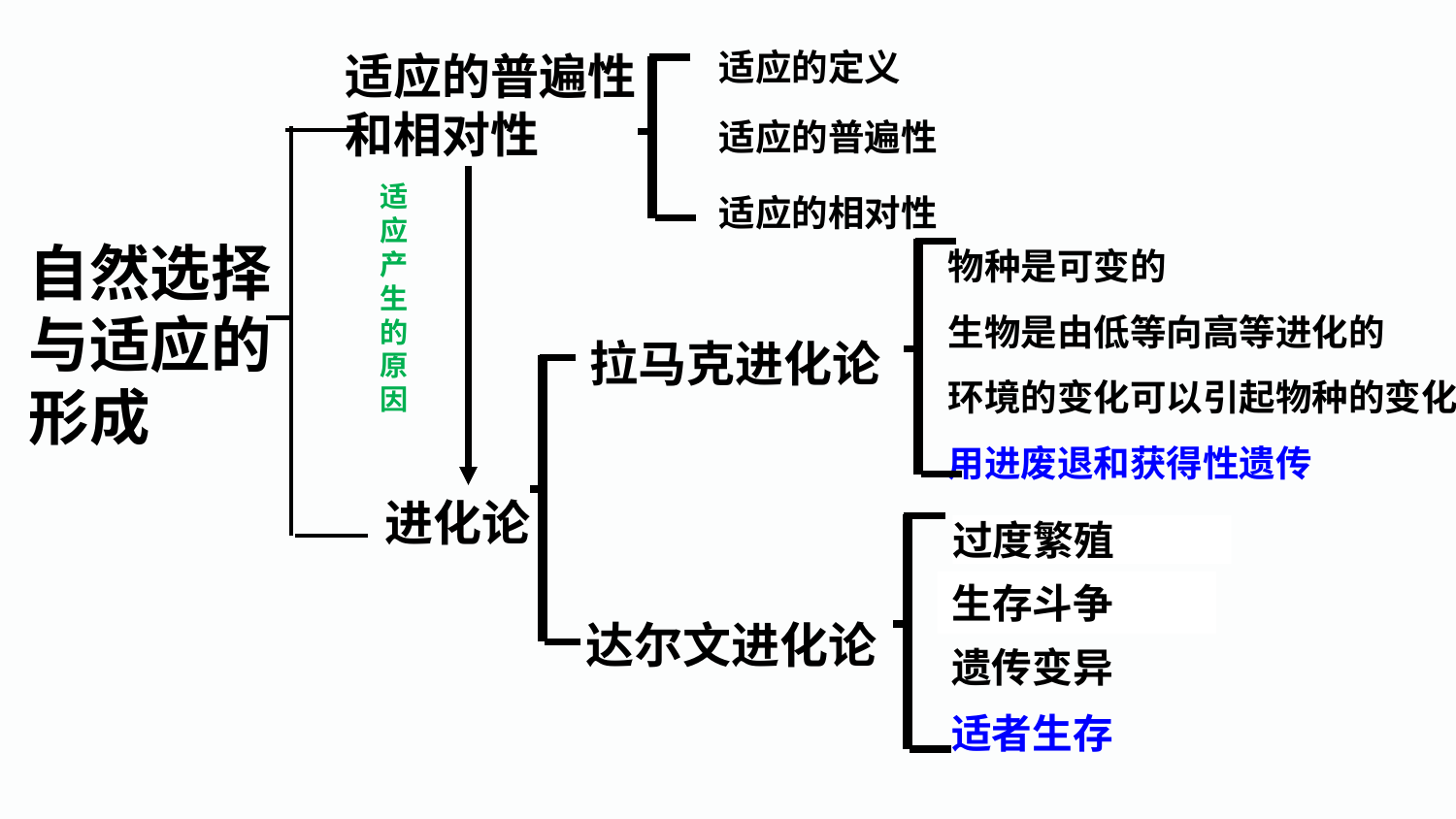

适应的定义
适应的普遍性和相对性
适应的普遍性
适应产生的原因
适应的相对性
物种是可变的
生物是由低等向高等进化的
环境的变化可以引起物种的变化
用进废退和获得性遗传
自然选择与适应的形成
拉马克进化论
进化论
过度繁殖
生存斗争
遗传变异
适者生存
达尔文进化论